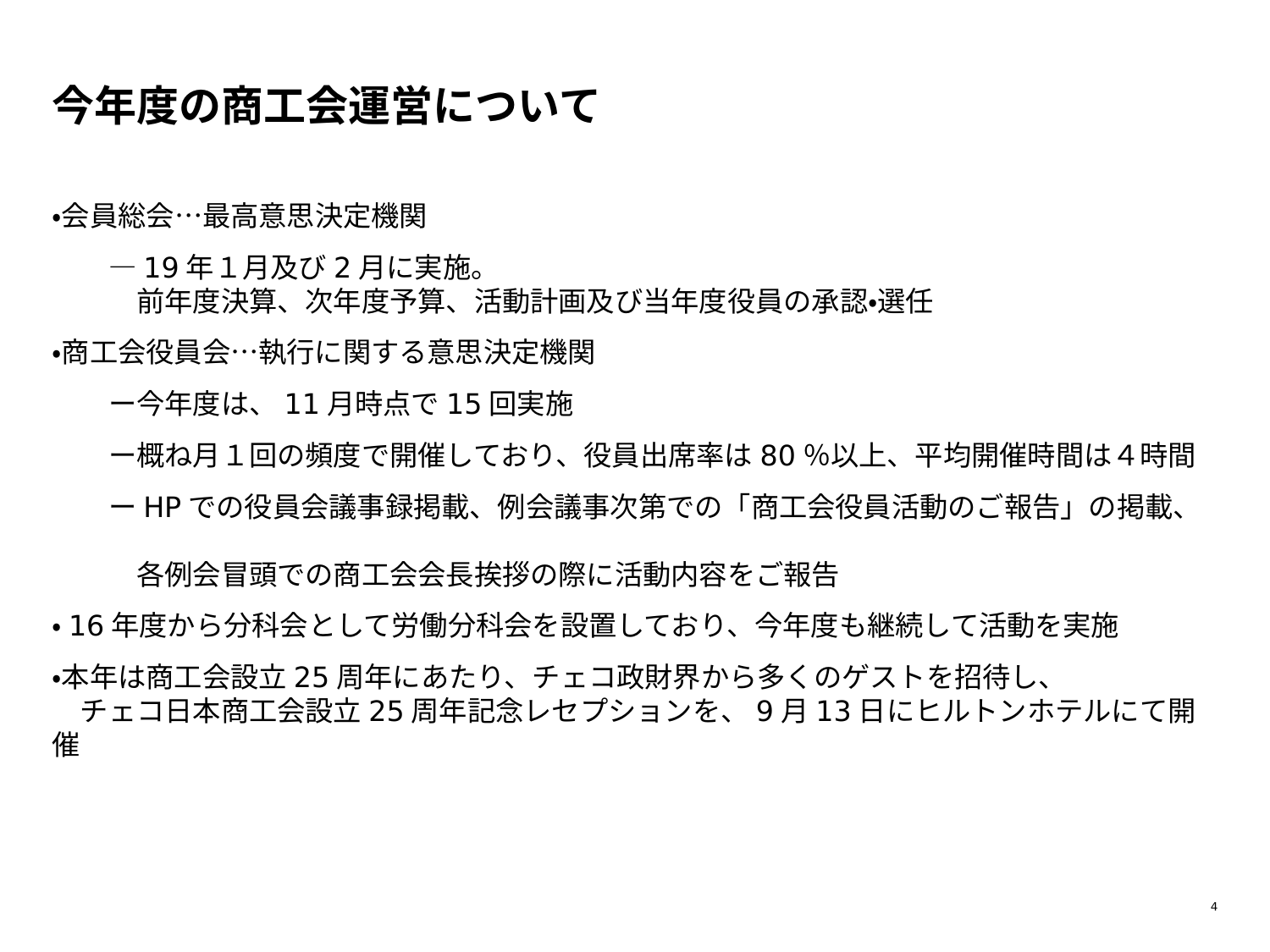

# 今年度の商工会運営について
・会員総会…最高意思決定機関
　　―19年１月及び2月に実施。
　　　前年度決算、次年度予算、活動計画及び当年度役員の承認・選任
・商工会役員会…執行に関する意思決定機関
　　ー今年度は、11月時点で15回実施
　　ー概ね月１回の頻度で開催しており、役員出席率は80％以上、平均開催時間は４時間
　　ーHPでの役員会議事録掲載、例会議事次第での「商工会役員活動のご報告」の掲載、　　　　
　　　各例会冒頭での商工会会長挨拶の際に活動内容をご報告
・16年度から分科会として労働分科会を設置しており、今年度も継続して活動を実施
・本年は商工会設立25周年にあたり、チェコ政財界から多くのゲストを招待し、
　チェコ日本商工会設立25周年記念レセプションを、9月13日にヒルトンホテルにて開催